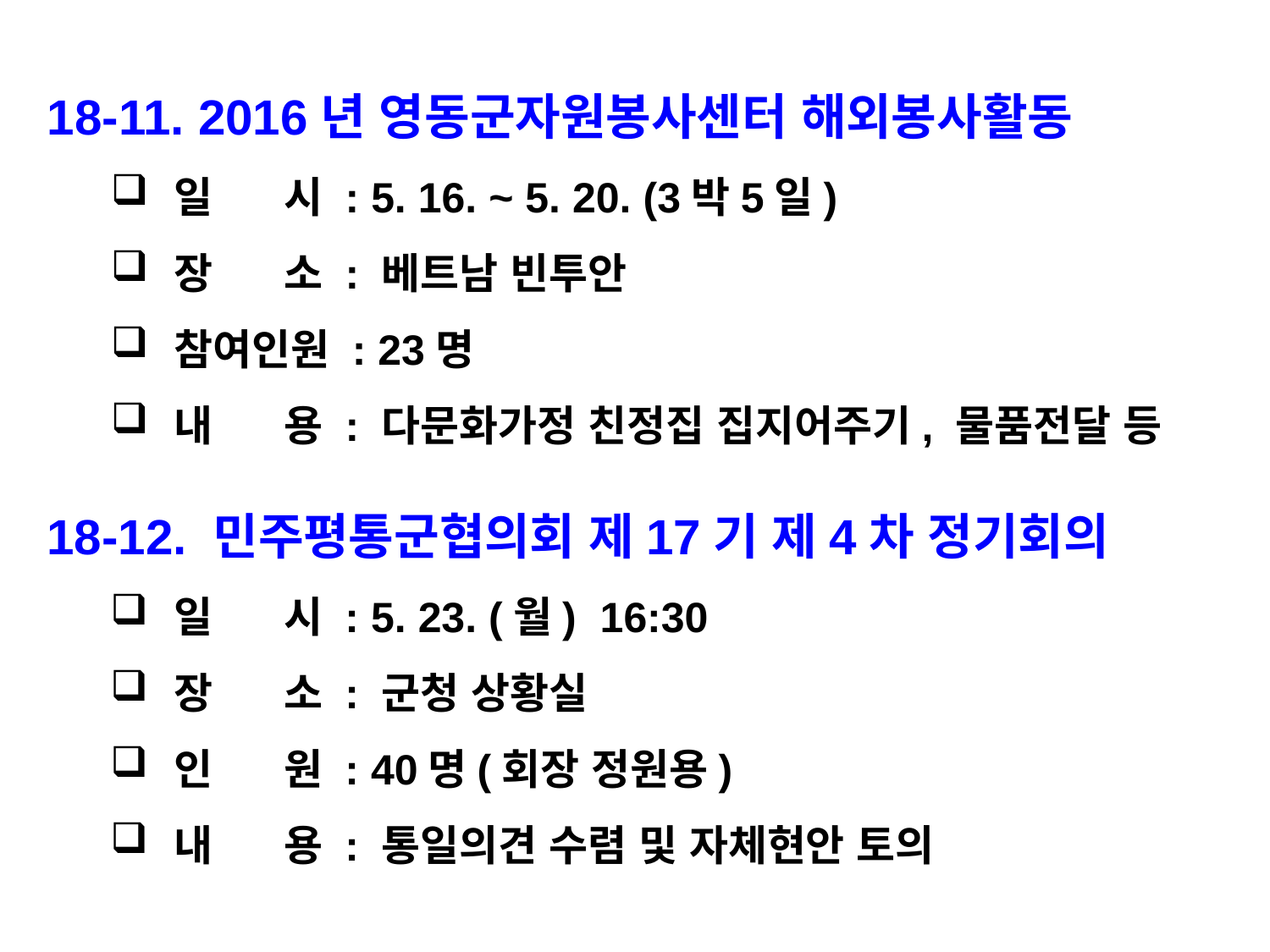

18-11. 2016년 영동군자원봉사센터 해외봉사활동
일      시 : 5. 16. ~ 5. 20. (3박5일)
장      소 : 베트남 빈투안
참여인원 : 23명
내      용 : 다문화가정 친정집 집지어주기, 물품전달 등
18-12. 민주평통군협의회 제17기 제4차 정기회의
일      시 : 5. 23. (월)  16:30
장      소 : 군청 상황실
인      원 : 40명(회장 정원용)
내      용 : 통일의견 수렴 및 자체현안 토의